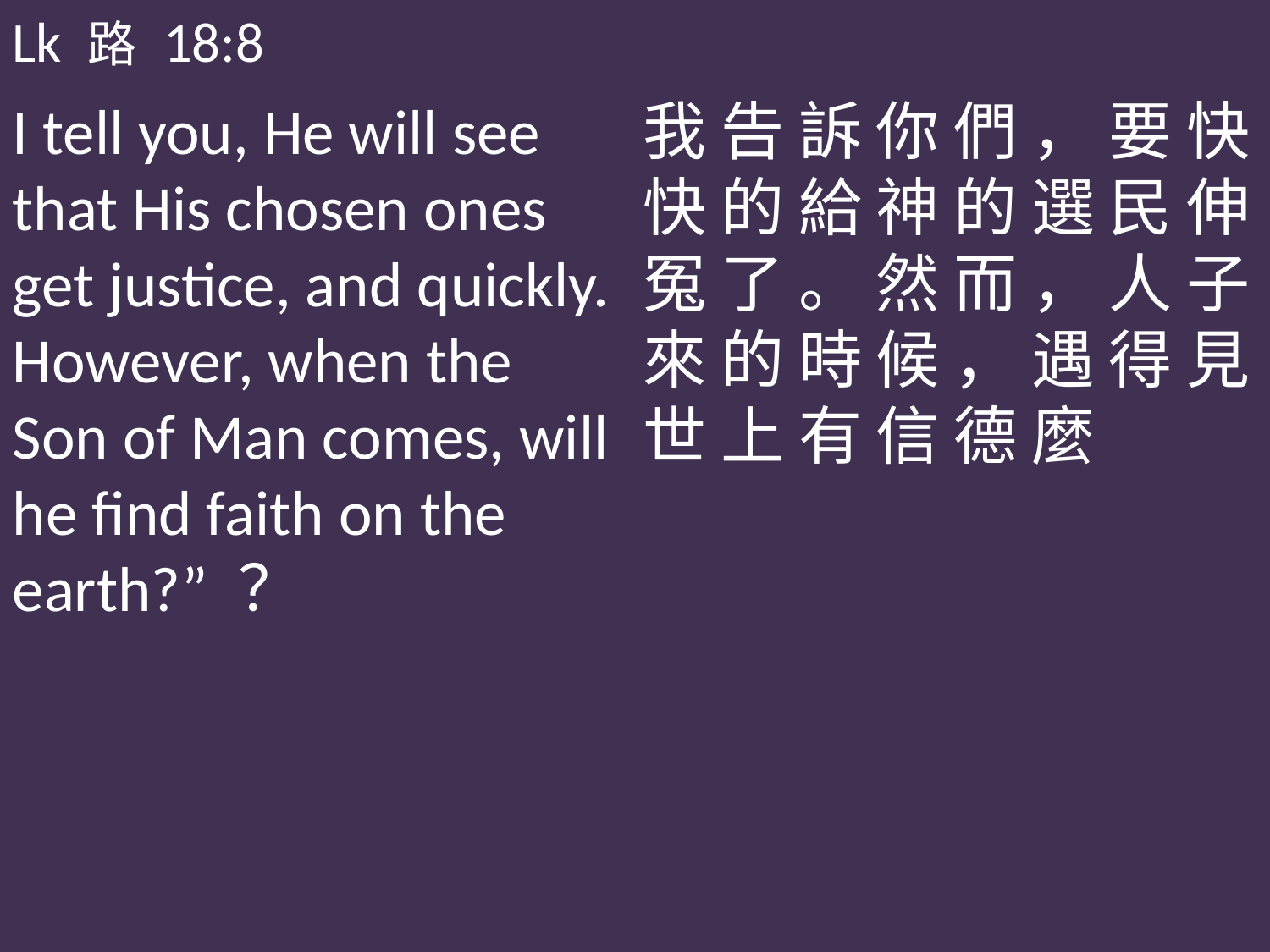

Lk 路 18:8
I tell you, He will see that His chosen ones get justice, and quickly. However, when the Son of Man comes, will he find faith on the earth?” ？
我 告 訴 你 們 ， 要 快 快 的 給 神 的 選 民 伸 冤 了 。 然 而 ， 人 子 來 的 時 候 ， 遇 得 見 世 上 有 信 德 麼